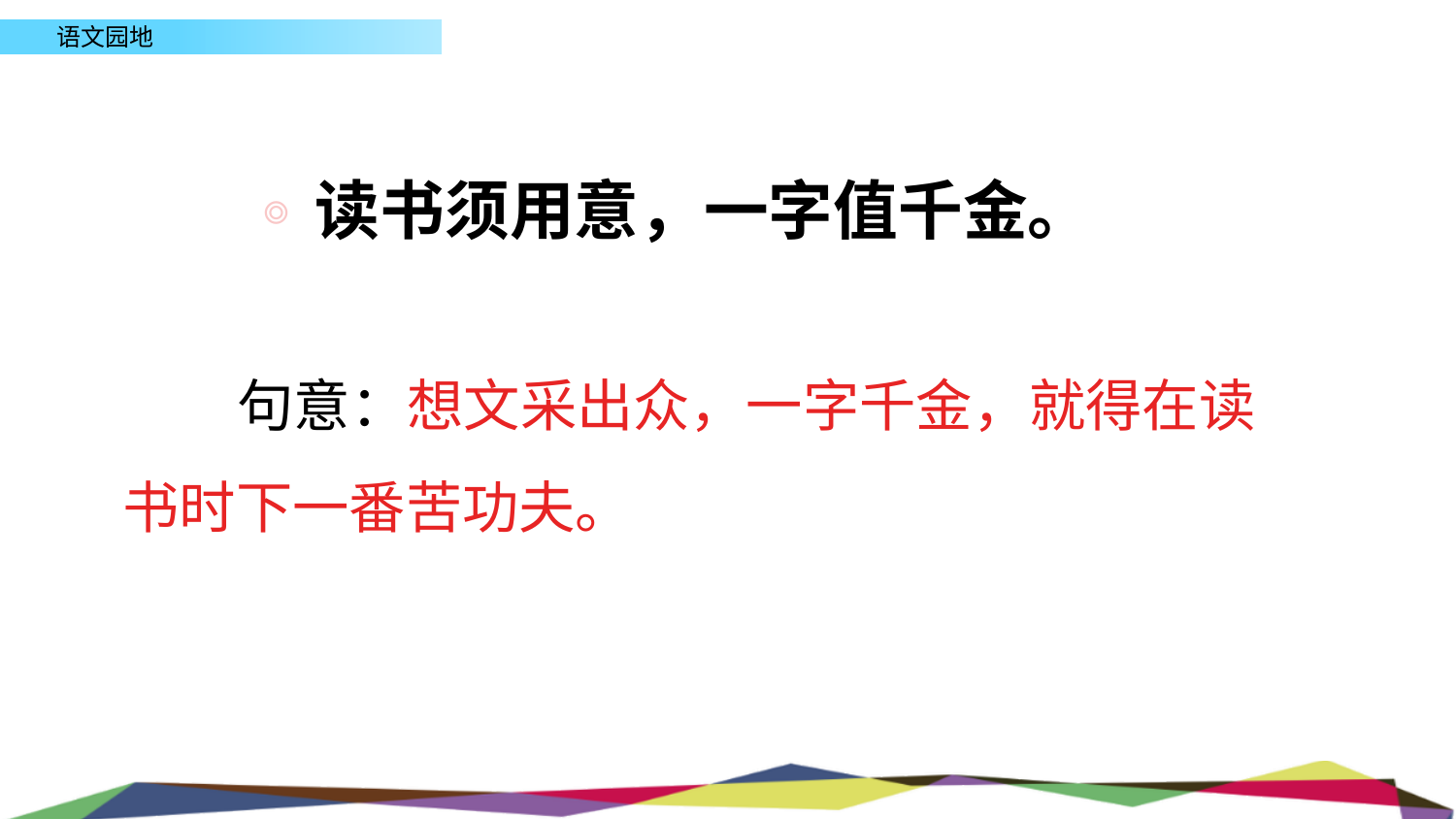

读书须用意，一字值千金。
句意：想文采出众，一字千金，就得在读书时下一番苦功夫。